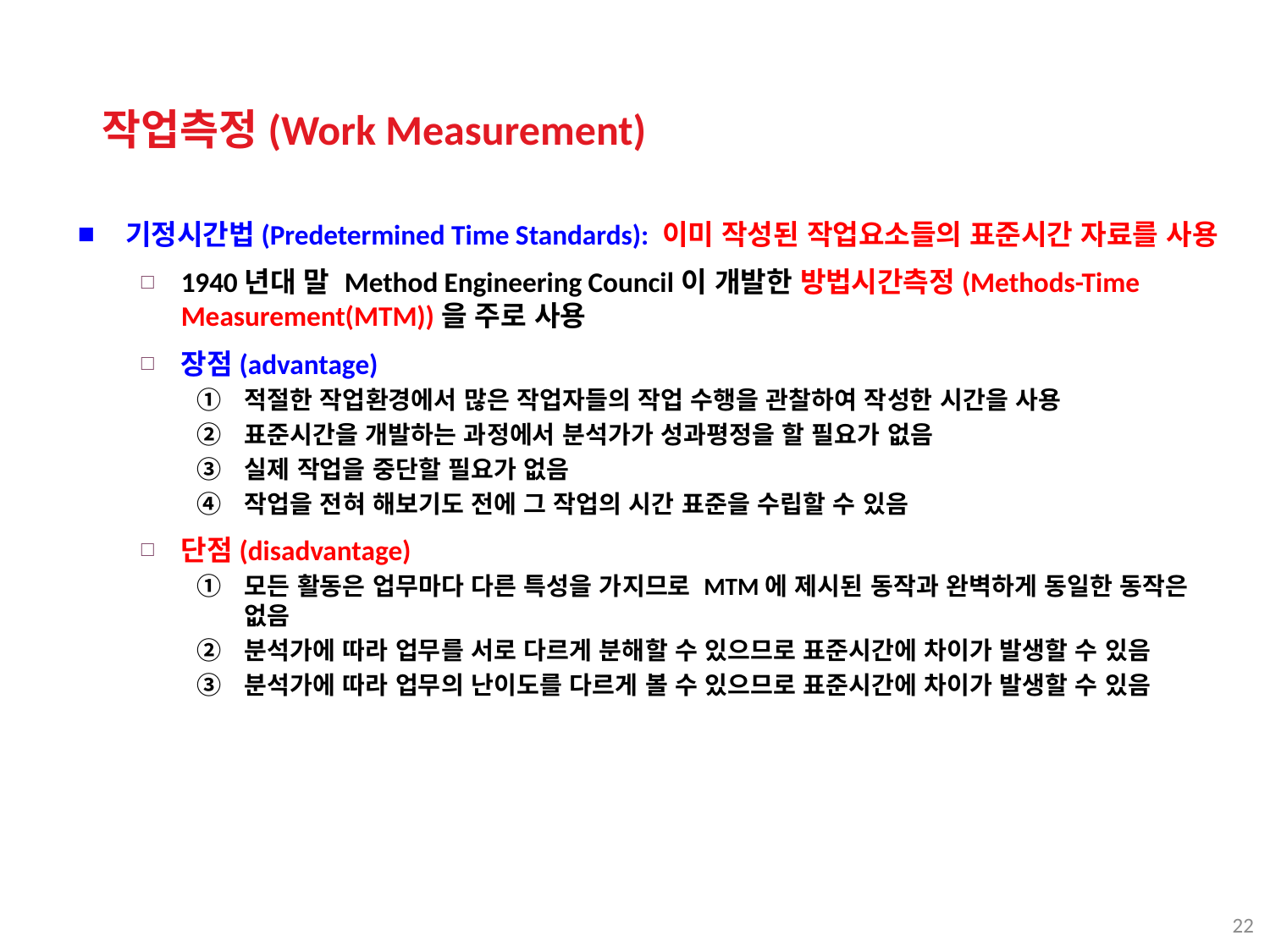

작업측정(Work Measurement)
기정시간법(Predetermined Time Standards): 이미 작성된 작업요소들의 표준시간 자료를 사용
1940년대 말 Method Engineering Council이 개발한 방법시간측정(Methods-Time Measurement(MTM))을 주로 사용
장점(advantage)
적절한 작업환경에서 많은 작업자들의 작업 수행을 관찰하여 작성한 시간을 사용
표준시간을 개발하는 과정에서 분석가가 성과평정을 할 필요가 없음
실제 작업을 중단할 필요가 없음
작업을 전혀 해보기도 전에 그 작업의 시간 표준을 수립할 수 있음
단점(disadvantage)
모든 활동은 업무마다 다른 특성을 가지므로 MTM에 제시된 동작과 완벽하게 동일한 동작은 없음
분석가에 따라 업무를 서로 다르게 분해할 수 있으므로 표준시간에 차이가 발생할 수 있음
분석가에 따라 업무의 난이도를 다르게 볼 수 있으므로 표준시간에 차이가 발생할 수 있음

22